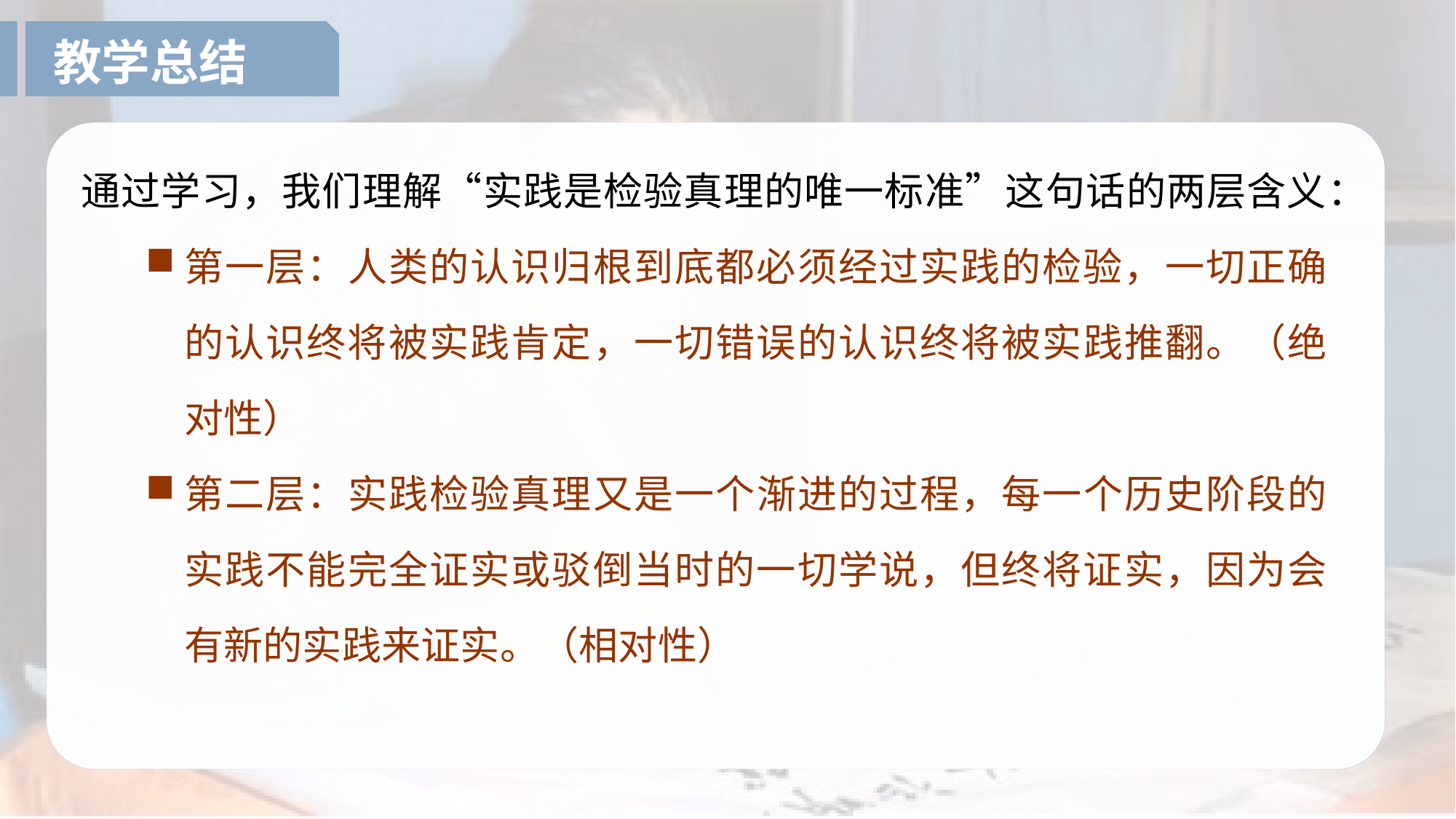

教学总结

通过学习，我们理解“实践是检验真理的唯一标准”这句话的两层含义：
第一层：人类的认识归根到底都必须经过实践的检验，一切正确的认识终将被实践肯定，一切错误的认识终将被实践推翻。（绝对性）
第二层：实践检验真理又是一个渐进的过程，每一个历史阶段的实践不能完全证实或驳倒当时的一切学说，但终将证实，因为会有新的实践来证实。（相对性）